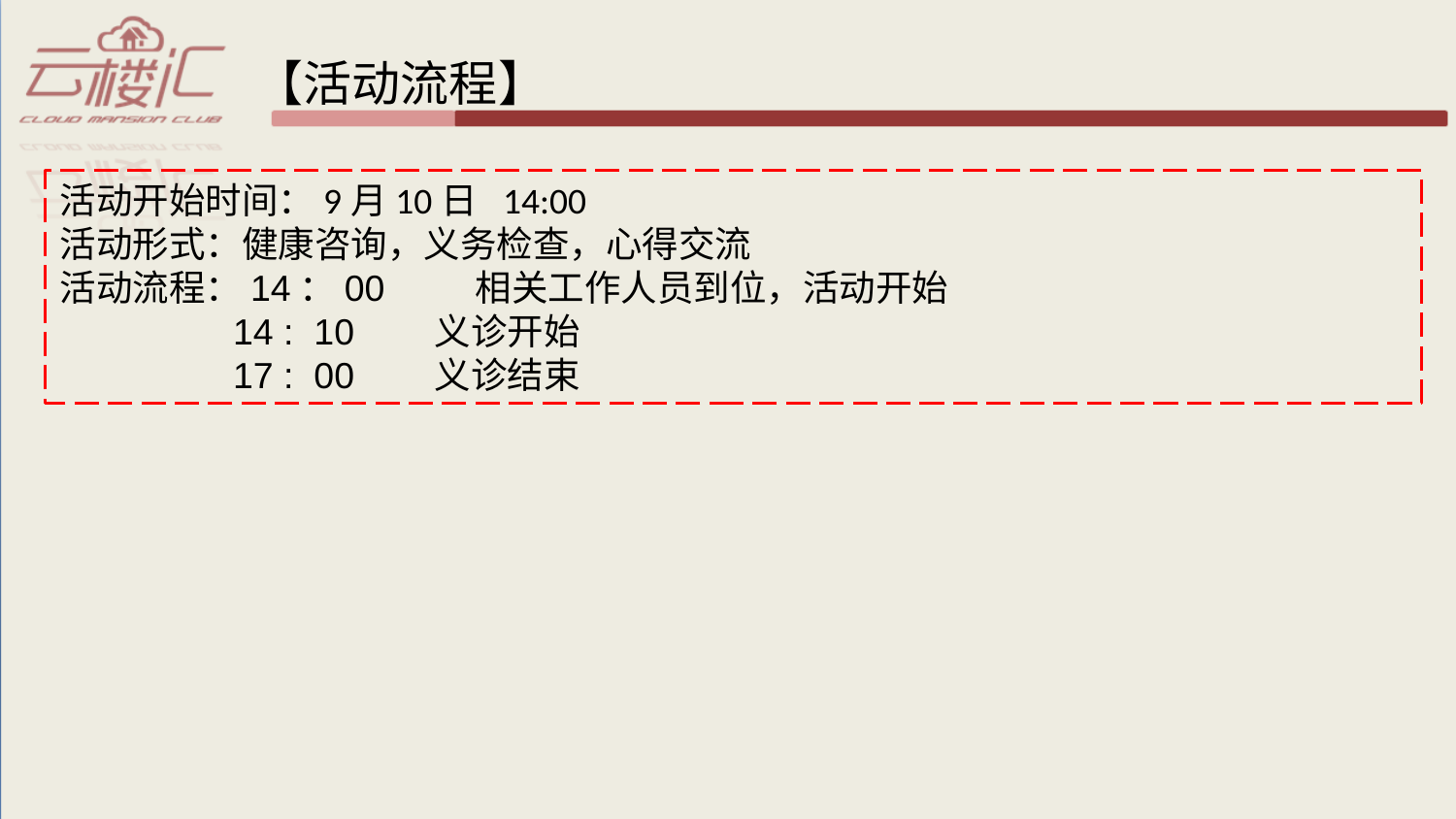

【活动流程】
活动开始时间：9月10日  14:00
活动形式：健康咨询，义务检查，心得交流
活动流程：14：00        相关工作人员到位，活动开始
                 14 :  10       义诊开始
                 17 :  00       义诊结束